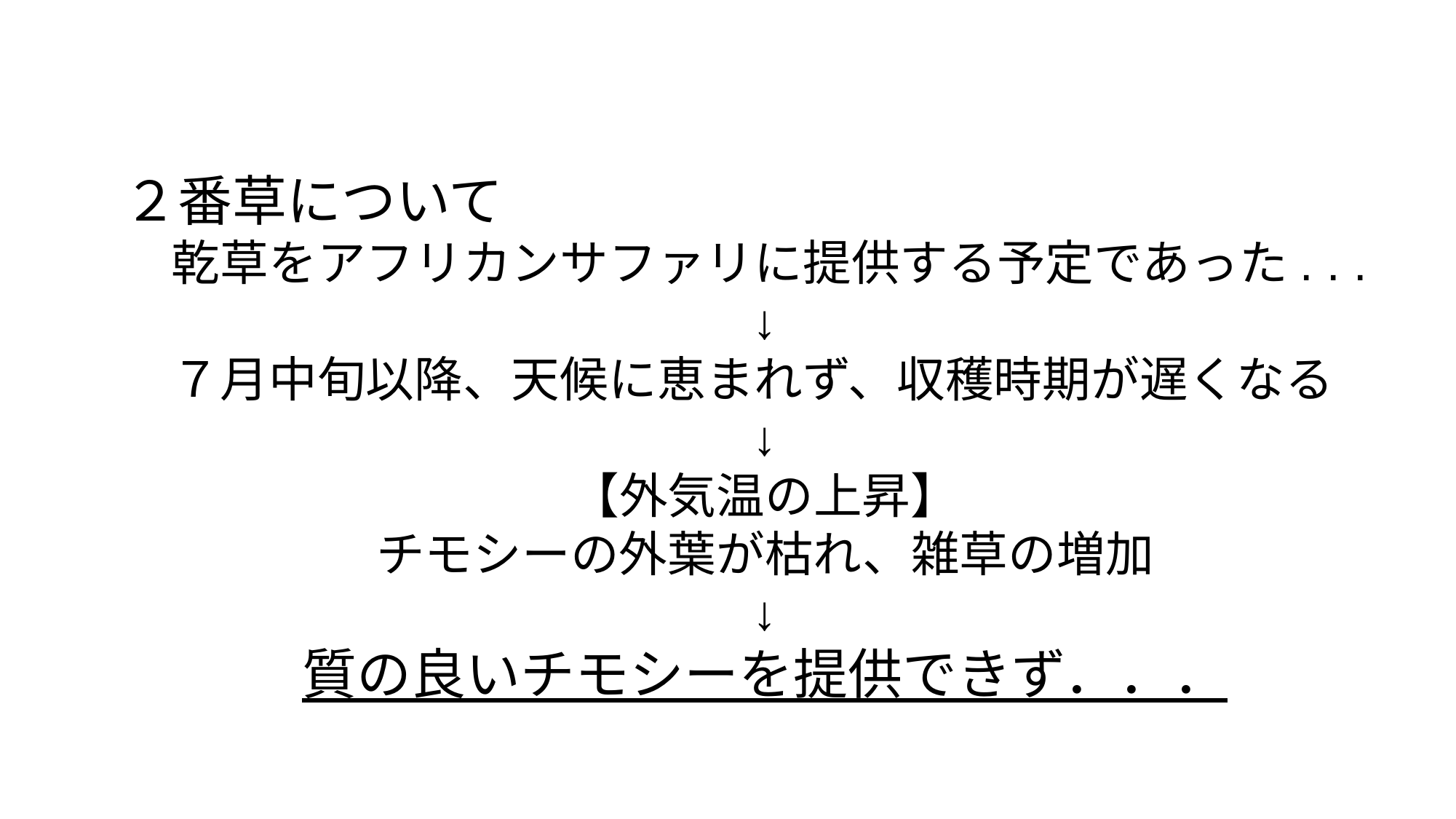

２番草について
　乾草をアフリカンサファリに提供する予定であった. . .
↓
　７月中旬以降、天候に恵まれず、収穫時期が遅くなる
↓
【外気温の上昇】
チモシーの外葉が枯れ、雑草の増加
↓
質の良いチモシーを提供できず．．．